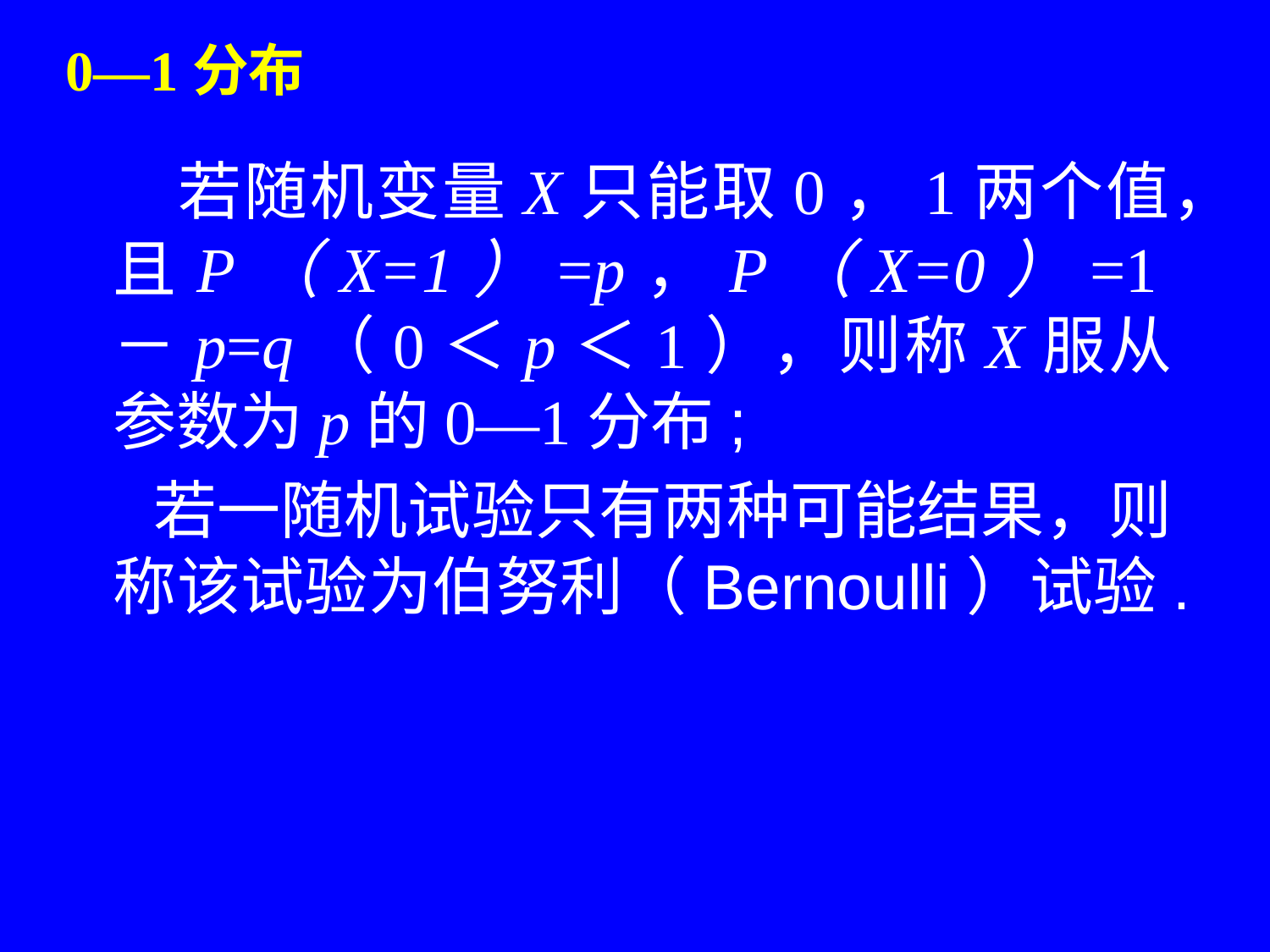

# 0—1分布
     若随机变量X只能取0，1两个值，且P（X=1）=p，P（X=0）=1－p=q（0＜p＜1），则称X服从参数为p的0—1分布;
     若一随机试验只有两种可能结果，则称该试验为伯努利（Bernoulli）试验.